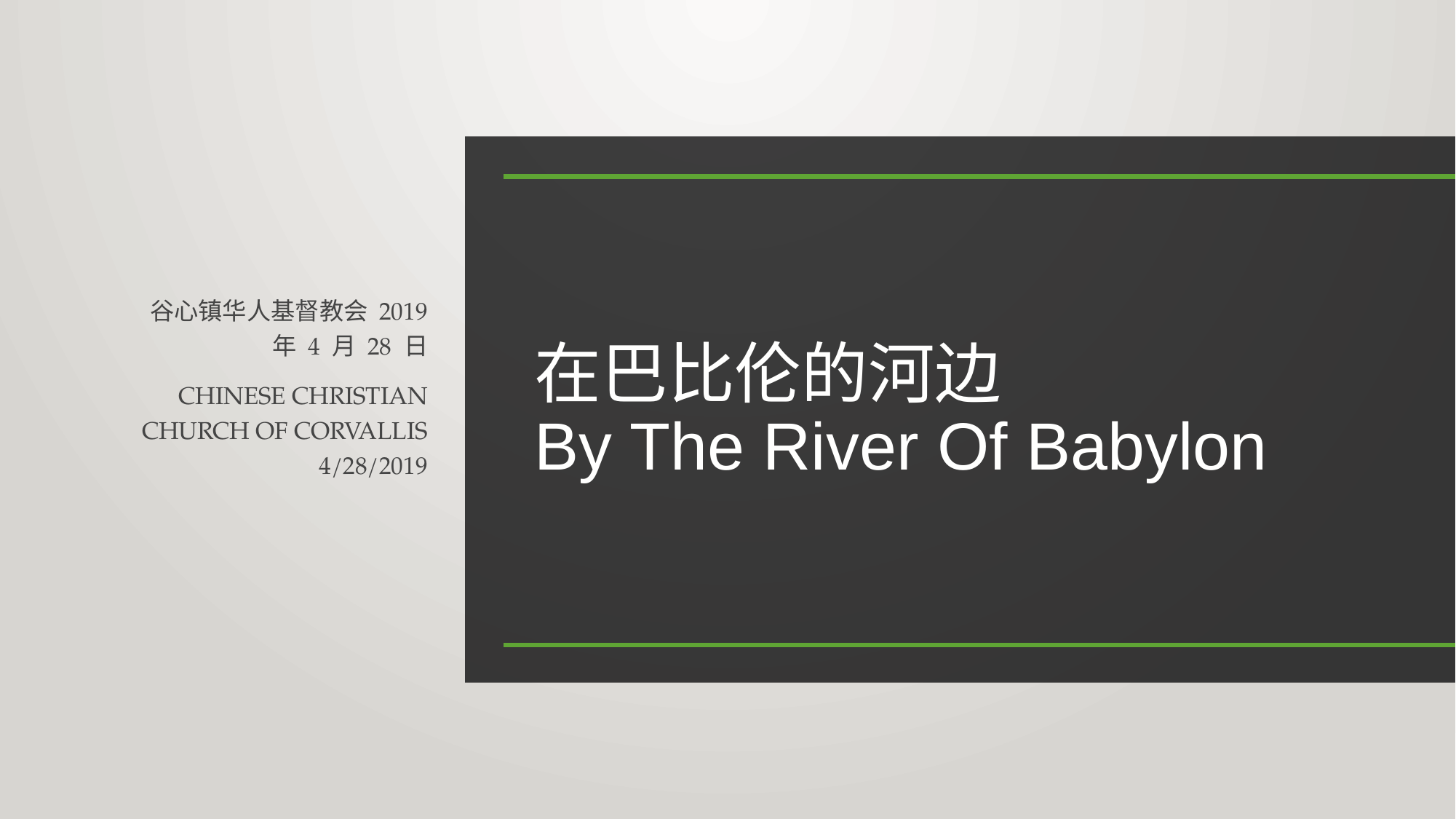

谷心镇华人基督教会 2019 年 4 月 28 日
Chinese Christian church of Corvallis 4/28/2019

# 在巴比伦的河边 By The River Of Babylon